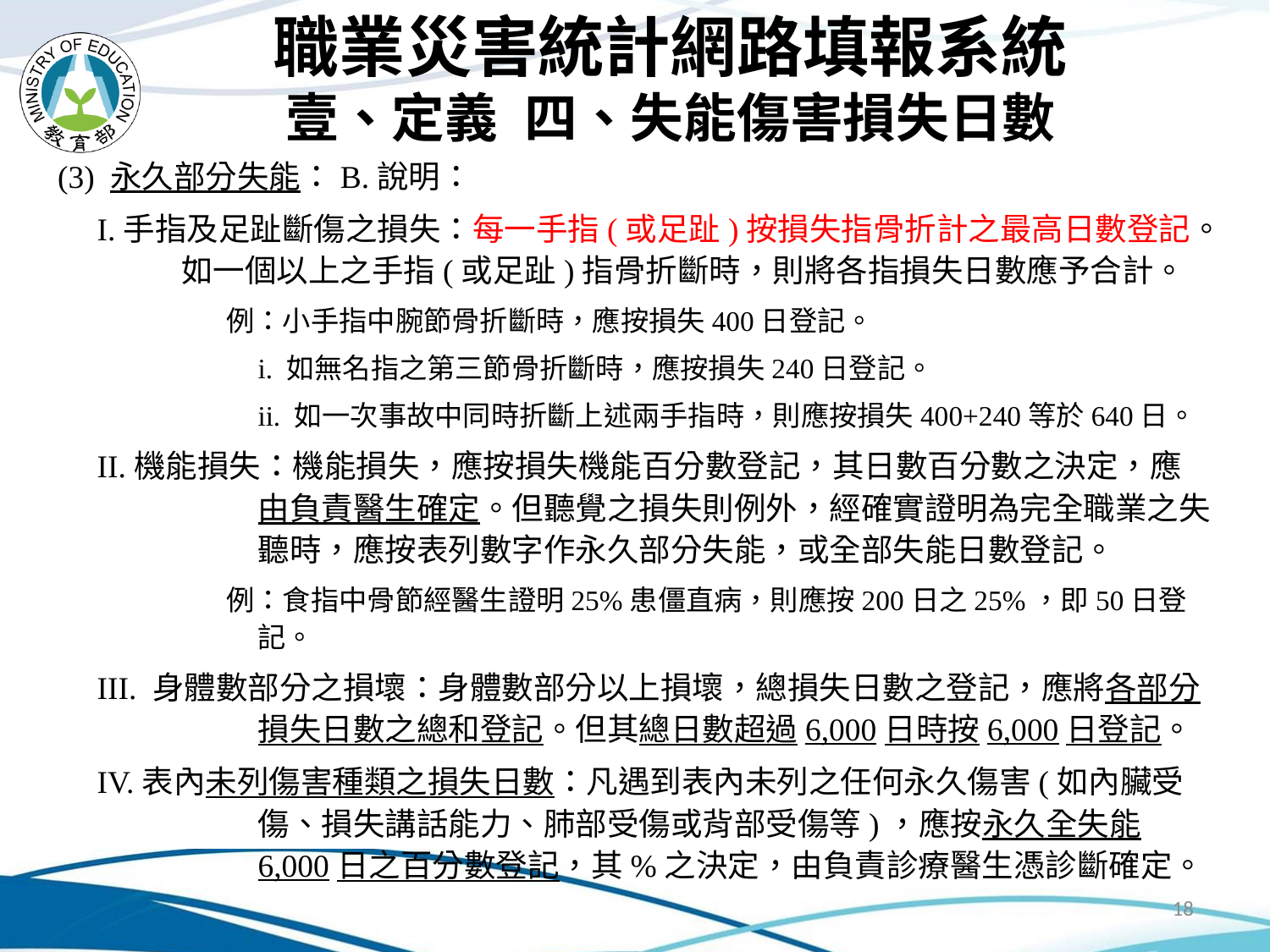

# 職業災害統計網路填報系統 壹、定義			四、失能傷害損失日數
(3) 永久部分失能：B.說明：
　I.手指及足趾斷傷之損失：每一手指(或足趾)按損失指骨折計之最高日數登記。如一個以上之手指(或足趾)指骨折斷時，則將各指損失日數應予合計。
　　　　　　例：小手指中腕節骨折斷時，應按損失400日登記。
	i. 如無名指之第三節骨折斷時，應按損失240日登記。
	ii. 如一次事故中同時折斷上述兩手指時，則應按損失400+240等於640日。
　II.機能損失：機能損失，應按損失機能百分數登記，其日數百分數之決定，應由負責醫生確定。但聽覺之損失則例外，經確實證明為完全職業之失聽時，應按表列數字作永久部分失能，或全部失能日數登記。
　　　　　　例：食指中骨節經醫生證明25%患僵直病，則應按200日之25%，即50日登記。
　III. 身體數部分之損壞：身體數部分以上損壞，總損失日數之登記，應將各部分損失日數之總和登記。但其總日數超過6,000日時按6,000日登記。
　IV.表內未列傷害種類之損失日數：凡遇到表內未列之任何永久傷害(如內臟受傷、損失講話能力、肺部受傷或背部受傷等)，應按永久全失能6,000日之百分數登記，其%之決定，由負責診療醫生憑診斷確定。
18